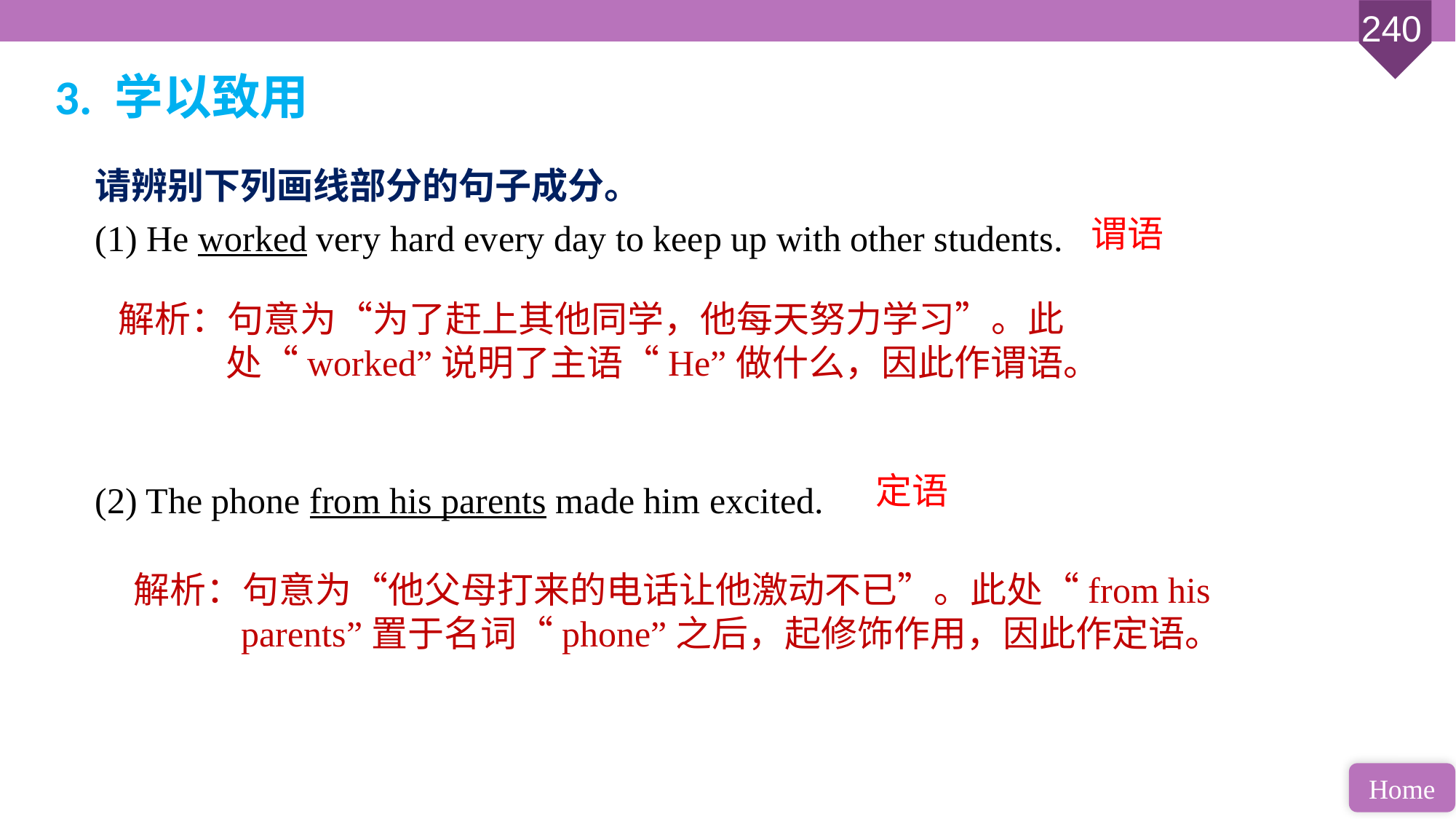

3. 学以致用
请辨别下列画线部分的句子成分。
(1) He worked very hard every day to keep up with other students.

(2) The phone from his parents made him excited.
谓语
解析：句意为“为了赶上其他同学，他每天努力学习”。此处“worked”说明了主语“He”做什么，因此作谓语。
定语
解析：句意为“他父母打来的电话让他激动不已”。此处“from his parents”置于名词“phone”之后，起修饰作用，因此作定语。